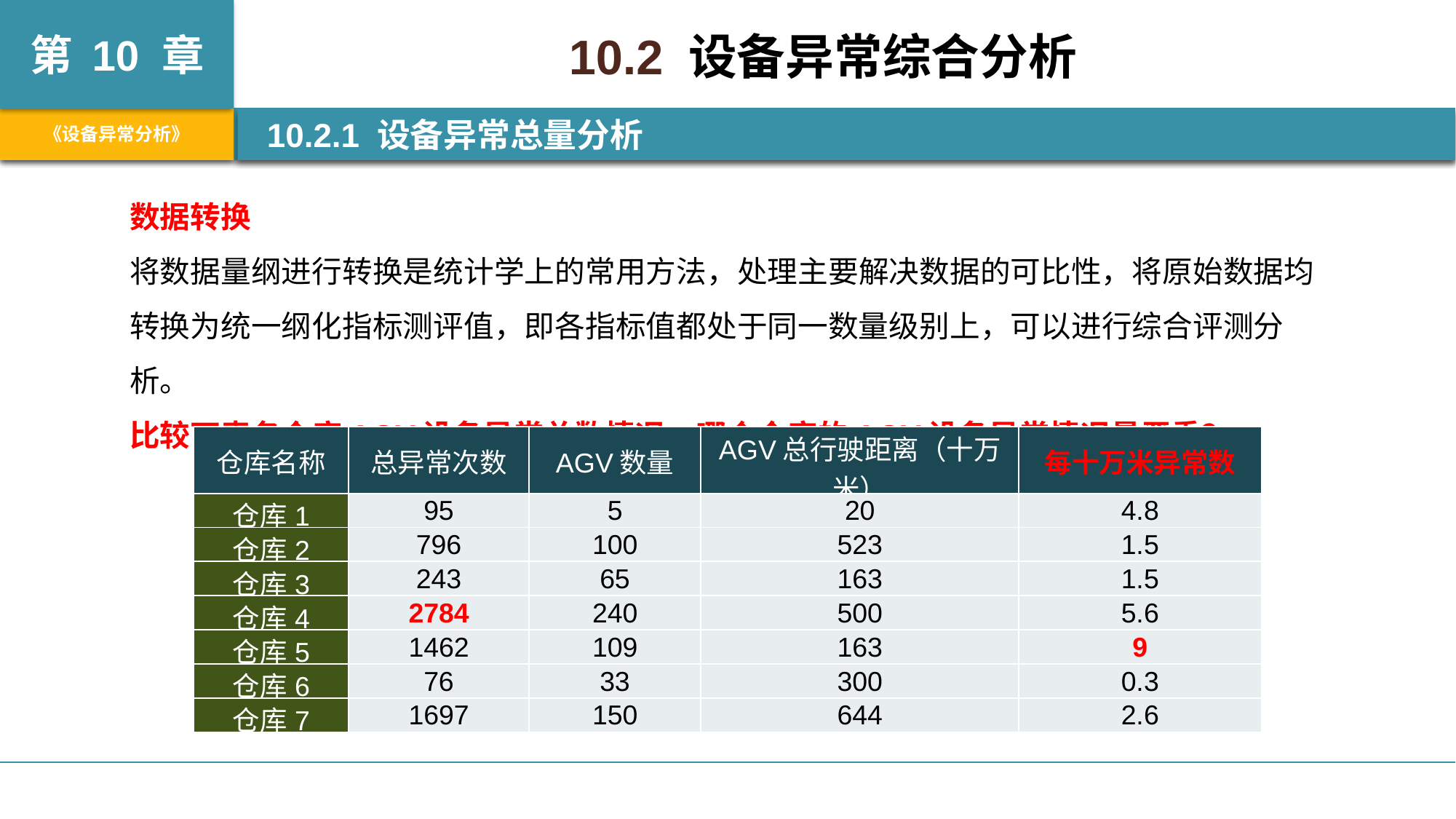

10.2 设备异常综合分析
  10.2.1 设备异常总量分析
数据转换
将数据量纲进行转换是统计学上的常用方法，处理主要解决数据的可比性，将原始数据均转换为统一纲化指标测评值，即各指标值都处于同一数量级别上，可以进行综合评测分析。
比较下表各仓库AGV设备异常总数情况，哪个仓库的AGV设备异常情况最严重？
| 仓库名称 | 总异常次数 | AGV数量 | AGV总行驶距离（十万米） | 每十万米异常数 |
| --- | --- | --- | --- | --- |
| 仓库1 | 95 | 5 | 20 | 4.8 |
| 仓库2 | 796 | 100 | 523 | 1.5 |
| 仓库3 | 243 | 65 | 163 | 1.5 |
| 仓库4 | 2784 | 240 | 500 | 5.6 |
| 仓库5 | 1462 | 109 | 163 | 9 |
| 仓库6 | 76 | 33 | 300 | 0.3 |
| 仓库7 | 1697 | 150 | 644 | 2.6 |